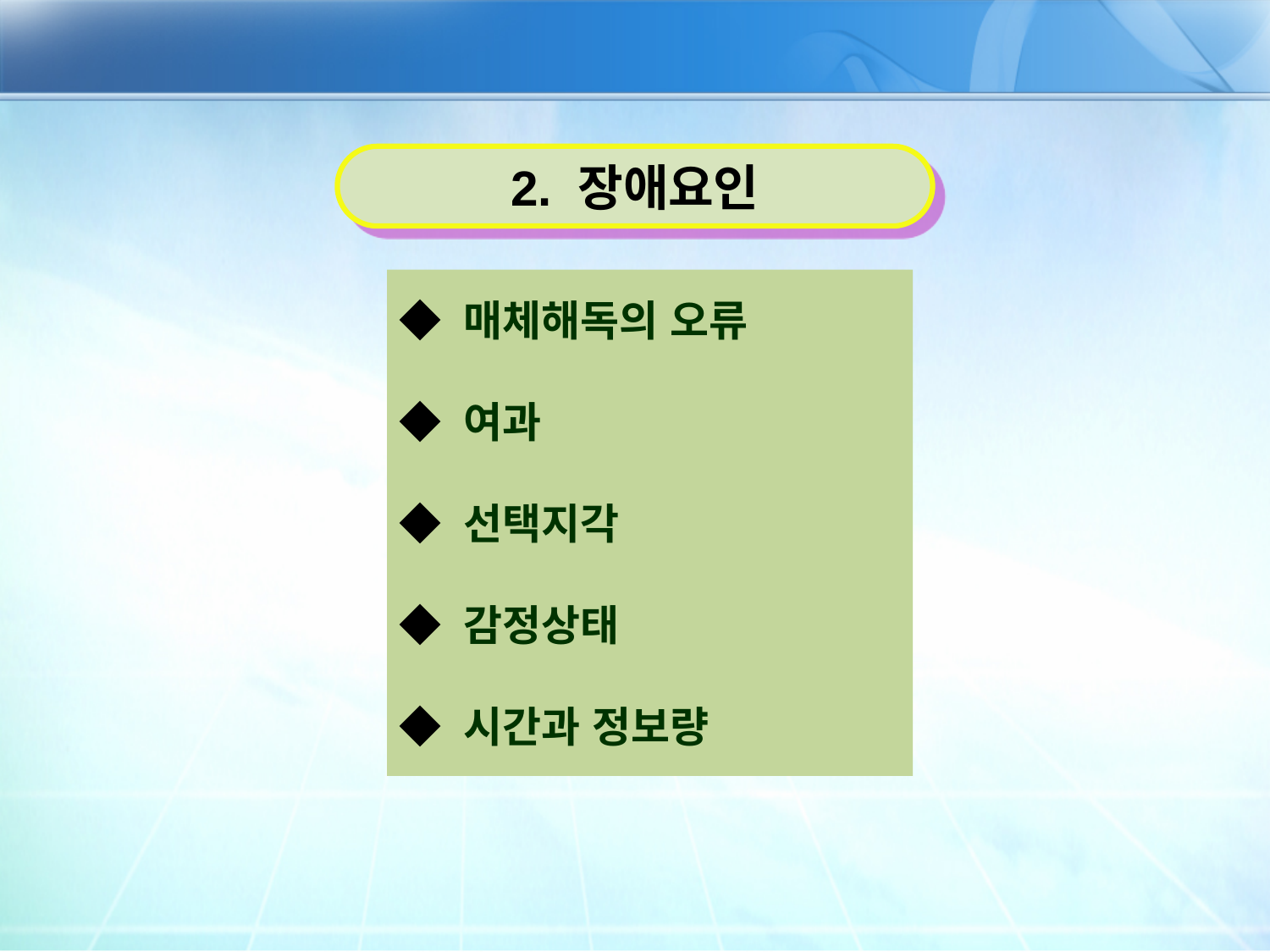

2. 장애요인
◆ 매체해독의 오류

◆ 여과

◆ 선택지각

◆ 감정상태

◆ 시간과 정보량